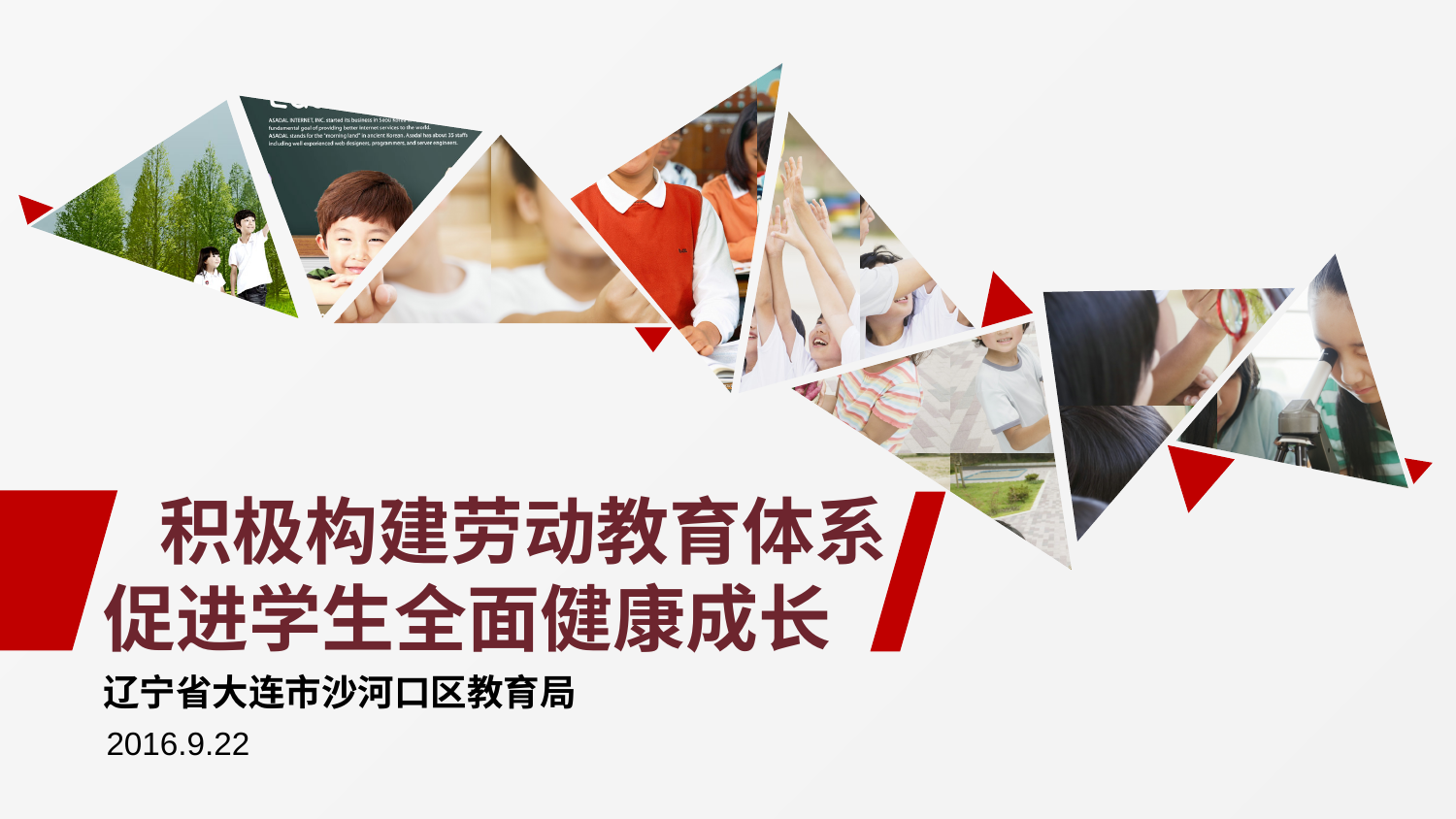

积极构建劳动教育体系
促进学生全面健康成长

辽宁省大连市沙河口区教育局
2016.9.22